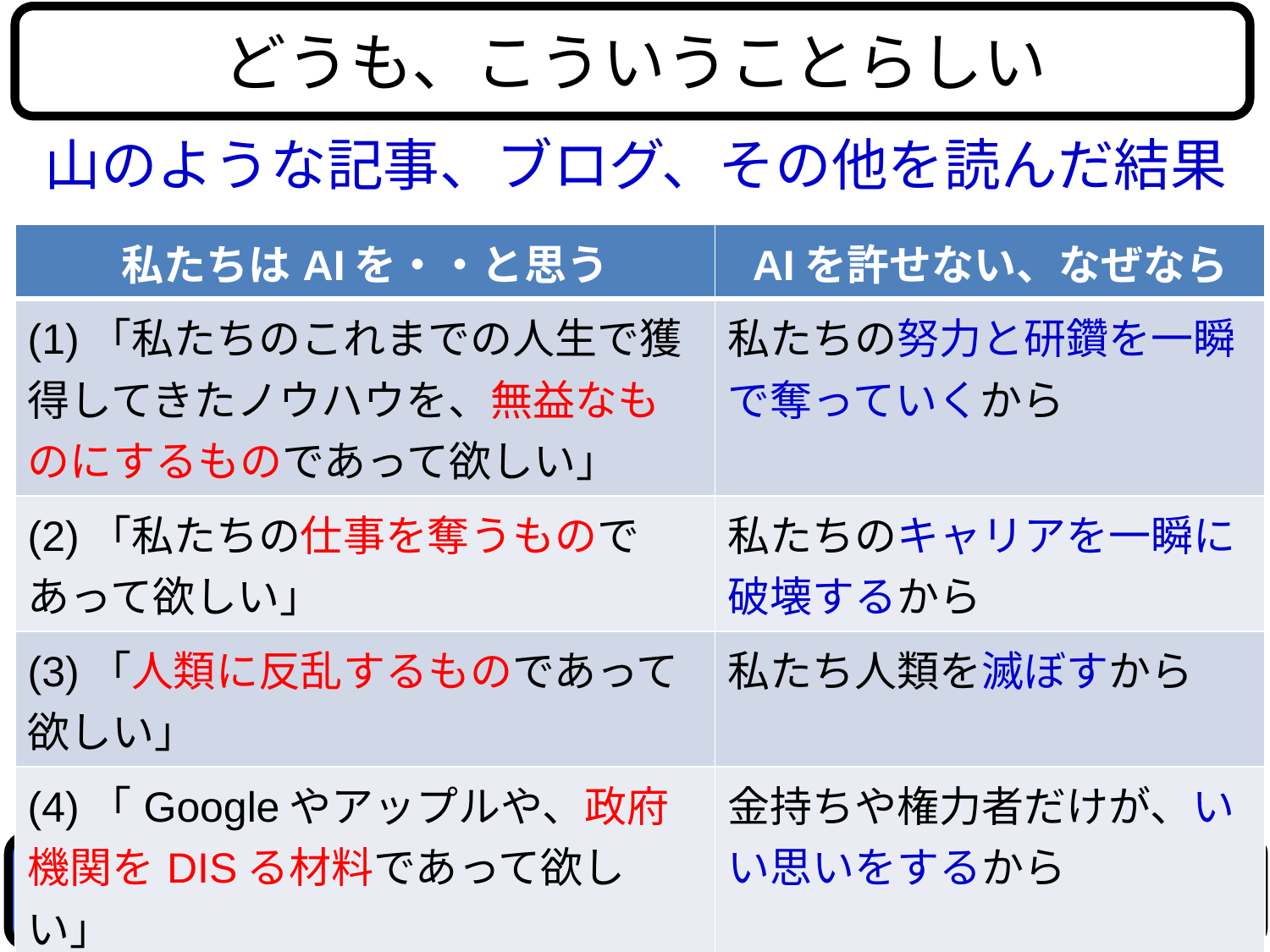

どうも、こういうことらしい
山のような記事、ブログ、その他を読んだ結果
| 私たちはAIを・・と思う | AIを許せない、なぜなら |
| --- | --- |
| (1)「私たちのこれまでの人生で獲得してきたノウハウを、無益なものにするものであって欲しい」 | 私たちの努力と研鑽を一瞬で奪っていくから |
| (2)「私たちの仕事を奪うものであって欲しい」 | 私たちのキャリアを一瞬に破壊するから |
| (3)「人類に反乱するものであって欲しい」 | 私たち人類を滅ぼすから |
| (4)「Googleやアップルや、政府機関をDISる材料であって欲しい」 | 金持ちや権力者だけが、いい思いをするから |
「人類の敵であって欲しい」という人類の願い
31